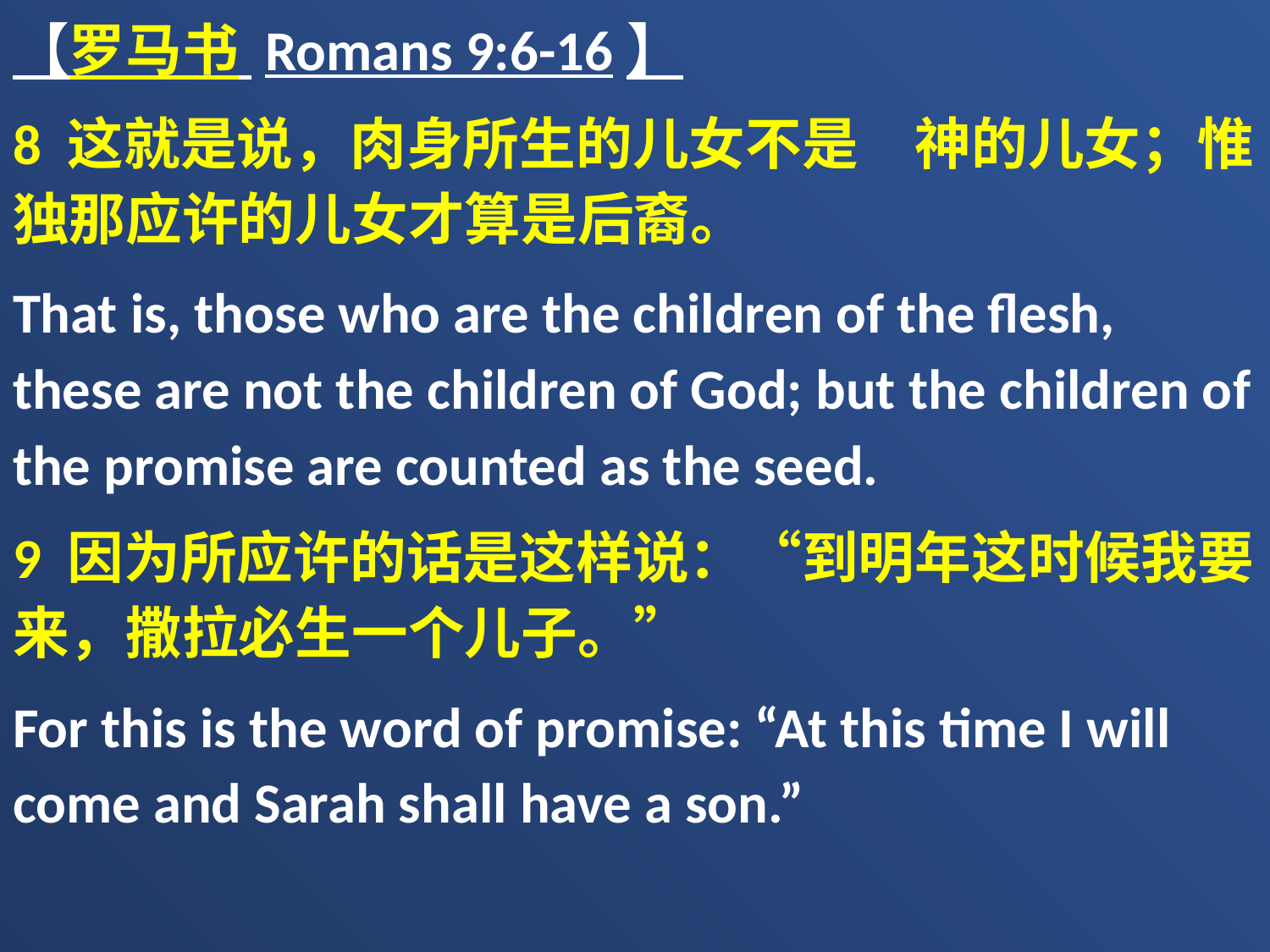

【罗马书 Romans 9:6-16】
8 这就是说，肉身所生的儿女不是　神的儿女；惟独那应许的儿女才算是后裔。
That is, those who are the children of the flesh, these are not the children of God; but the children of the promise are counted as the seed.
9 因为所应许的话是这样说：“到明年这时候我要来，撒拉必生一个儿子。”
For this is the word of promise: “At this time I will come and Sarah shall have a son.”